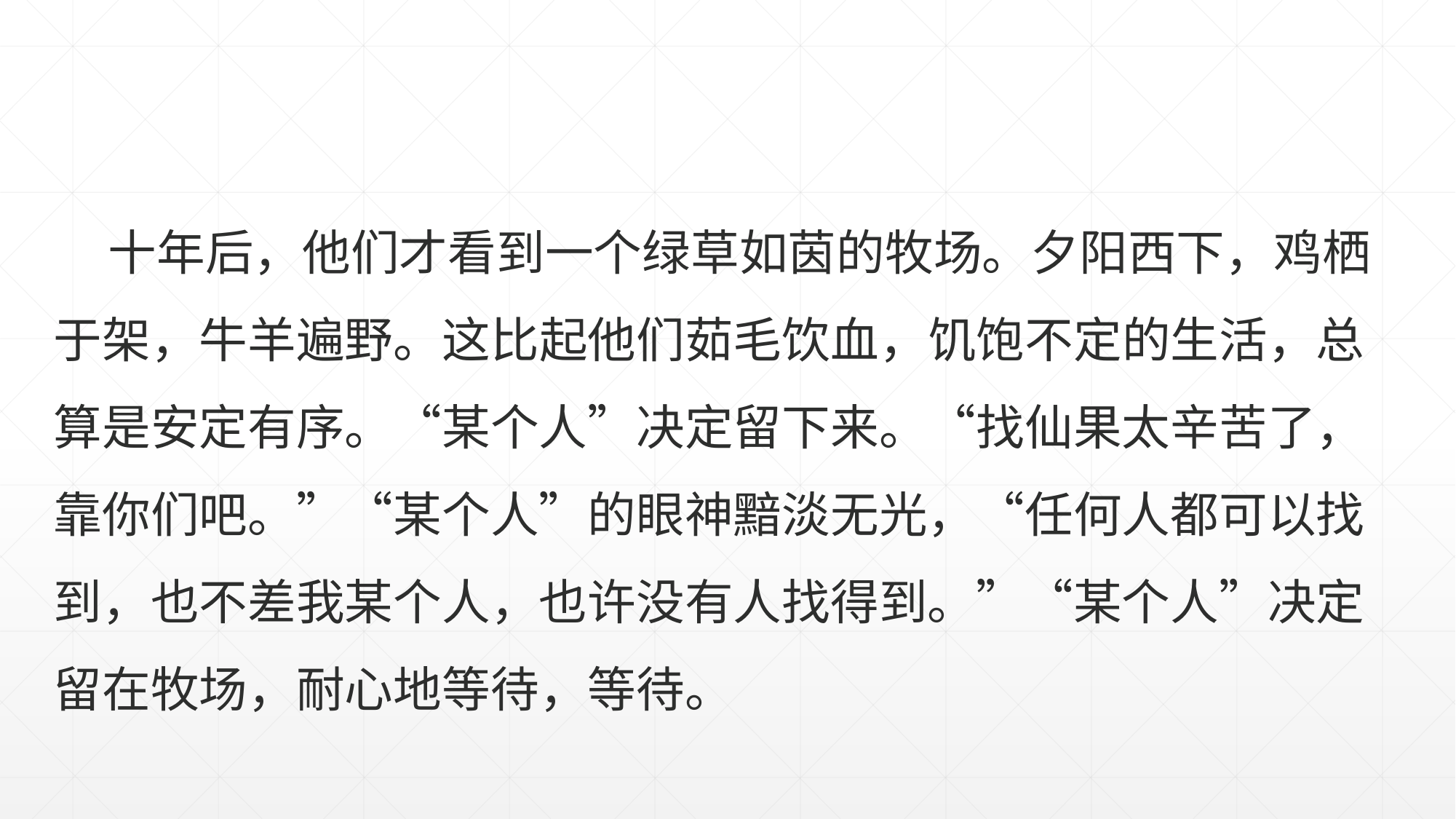

十年后，他们才看到一个绿草如茵的牧场。夕阳西下，鸡栖于架，牛羊遍野。这比起他们茹毛饮血，饥饱不定的生活，总算是安定有序。“某个人”决定留下来。“找仙果太辛苦了，靠你们吧。”“某个人”的眼神黯淡无光，“任何人都可以找到，也不差我某个人，也许没有人找得到。”“某个人”决定留在牧场，耐心地等待，等待。